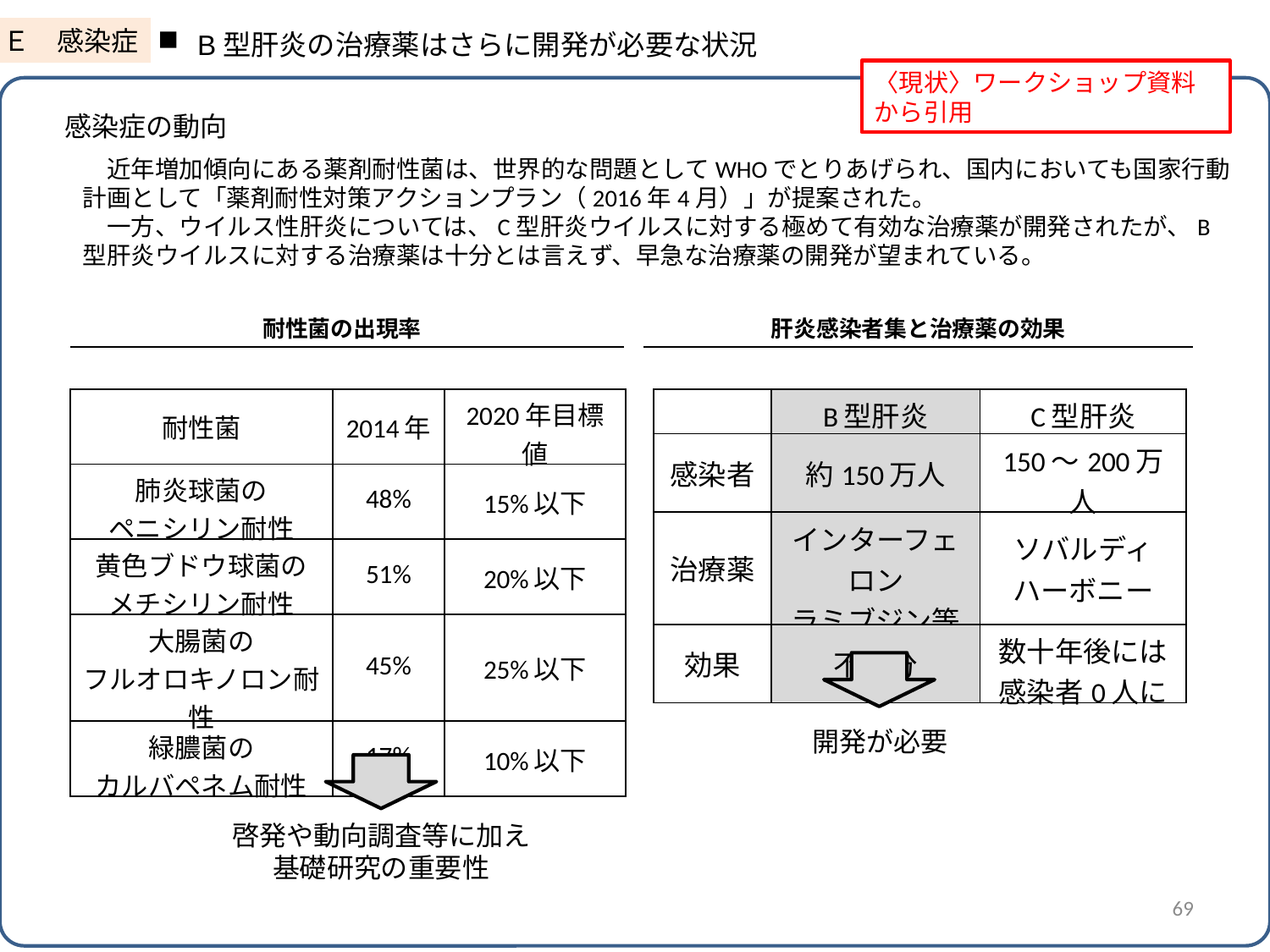

Ｅ　感染症
B型肝炎の治療薬はさらに開発が必要な状況
〈現状〉ワークショップ資料から引用

感染症の動向
　近年増加傾向にある薬剤耐性菌は、世界的な問題としてWHOでとりあげられ、国内においても国家行動計画として「薬剤耐性対策アクションプラン（2016年4月）」が提案された。
　一方、ウイルス性肝炎については、C型肝炎ウイルスに対する極めて有効な治療薬が開発されたが、B型肝炎ウイルスに対する治療薬は十分とは言えず、早急な治療薬の開発が望まれている。

耐性菌の出現率
肝炎感染者集と治療薬の効果
| 耐性菌 | 2014年 | 2020年目標値 |
| --- | --- | --- |
| 肺炎球菌の ペニシリン耐性 | 48% | 15%以下 |
| 黄色ブドウ球菌の メチシリン耐性 | 51% | 20%以下 |
| 大腸菌の フルオロキノロン耐性 | 45% | 25%以下 |
| 緑膿菌の カルバペネム耐性 | 17% | 10%以下 |
|  | B型肝炎 | C型肝炎 |
| --- | --- | --- |
| 感染者 | 約150万人 | 150～200万人 |
| 治療薬 | インターフェロン ラミブジン等 | ソバルディ ハーボニー |
| 効果 | 不十分 | 数十年後には感染者0人に |

開発が必要

啓発や動向調査等に加え
基礎研究の重要性
69